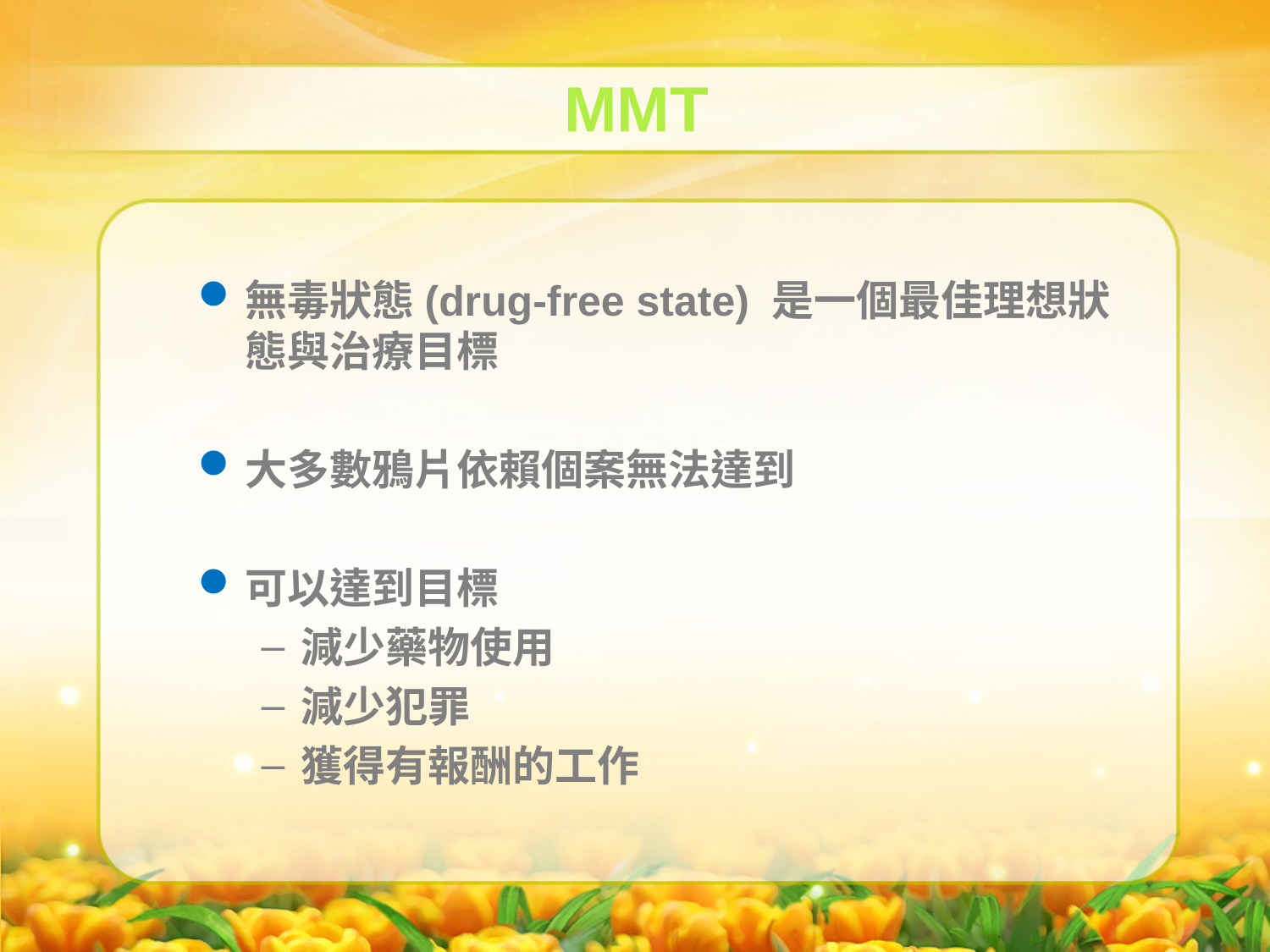

MMT
無毒狀態(drug-free state) 是一個最佳理想狀態與治療目標

大多數鴉片依賴個案無法達到

可以達到目標
減少藥物使用
減少犯罪
獲得有報酬的工作